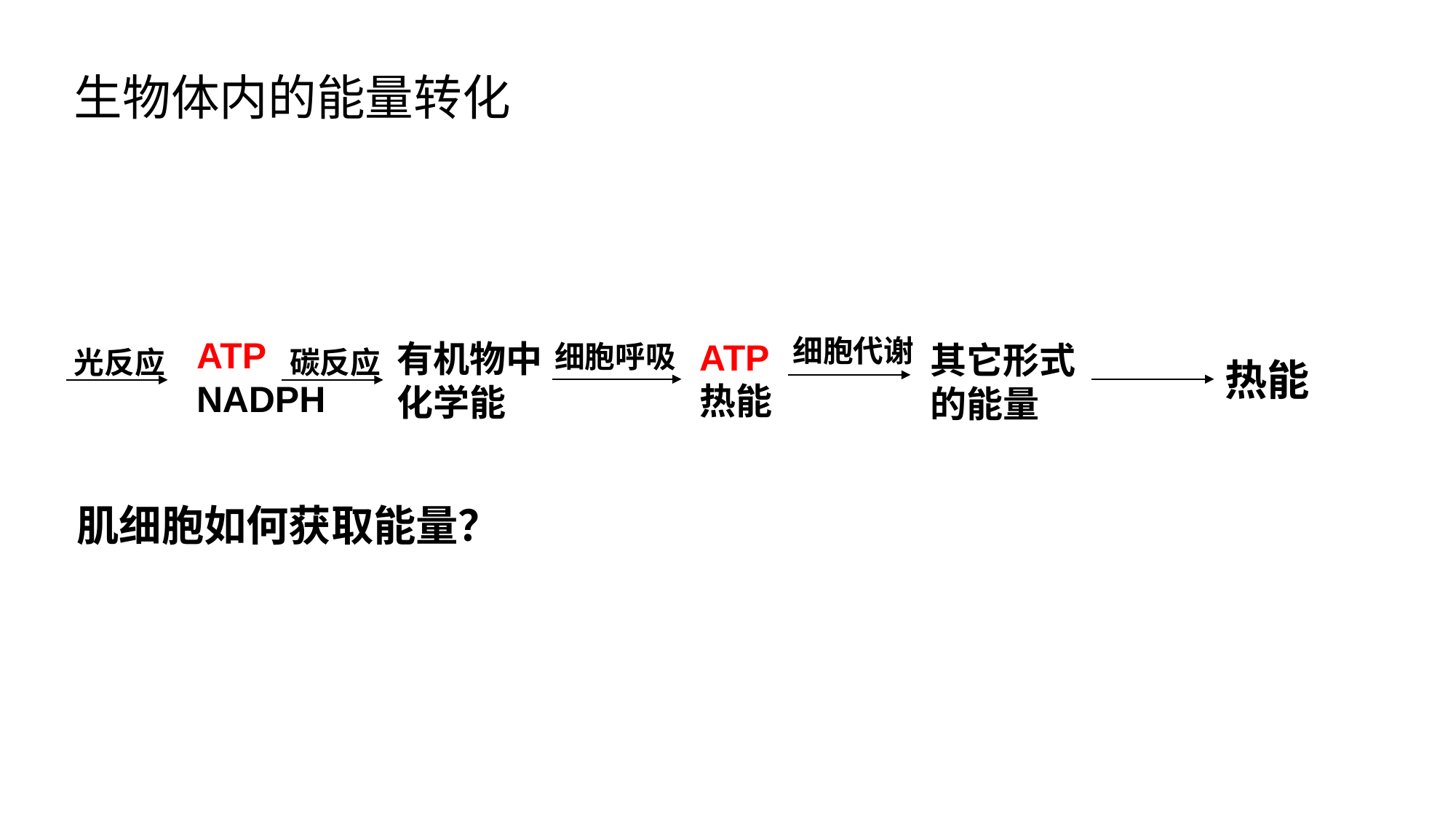

生物体内的能量转化
细胞代谢
其它形式的能量
细胞呼吸
光反应
碳反应
热能
ATP
NADPH

ATP
热能
有机物中化学能
肌细胞如何获取能量？